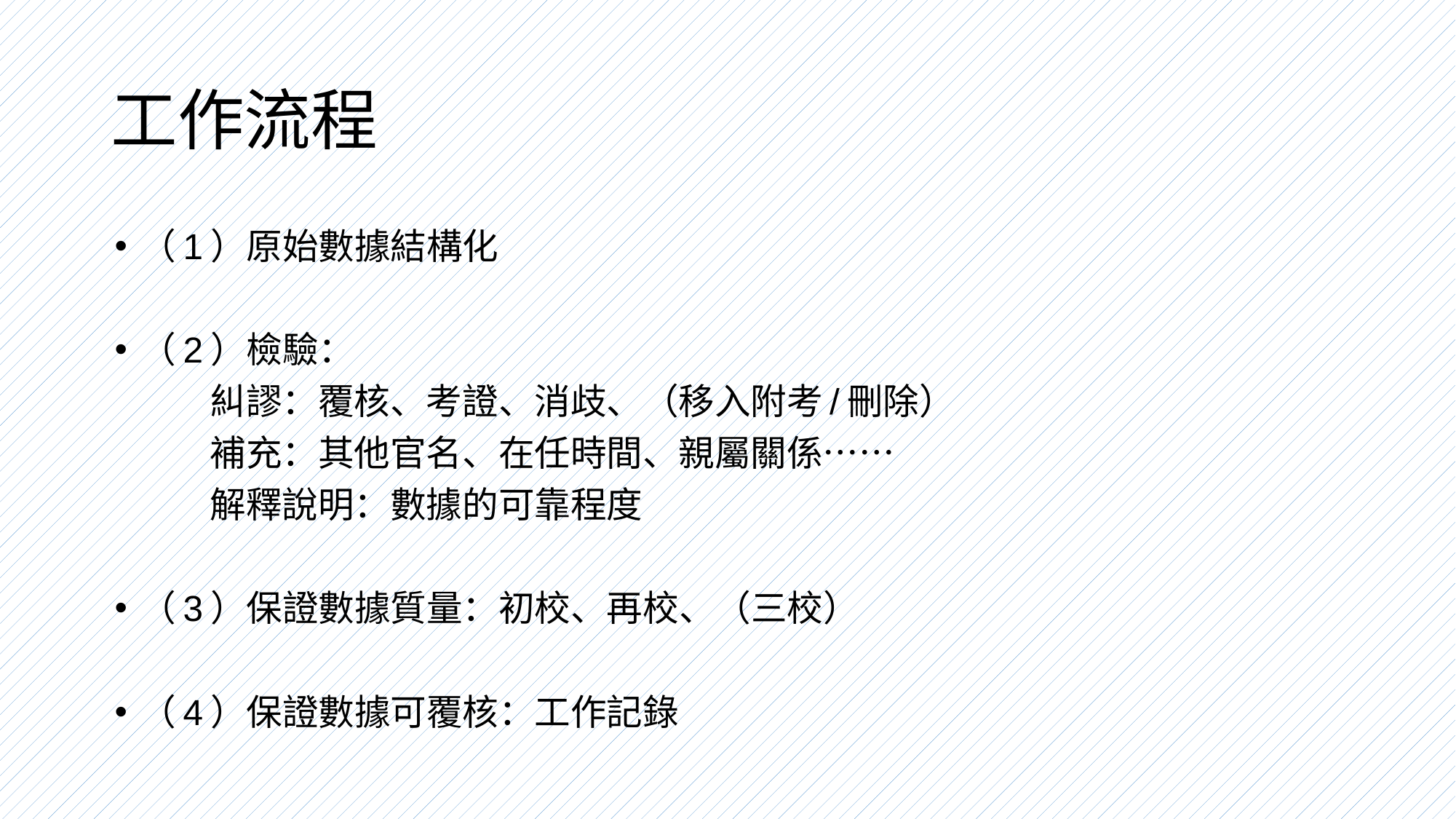

# 工作流程
（1）原始數據結構化

（2）檢驗：
           糾謬：覆核、考證、消歧、（移入附考/刪除）
           補充：其他官名、在任時間、親屬關係……
           解釋說明：數據的可靠程度

（3）保證數據質量：初校、再校、（三校）

（4）保證數據可覆核：工作記錄